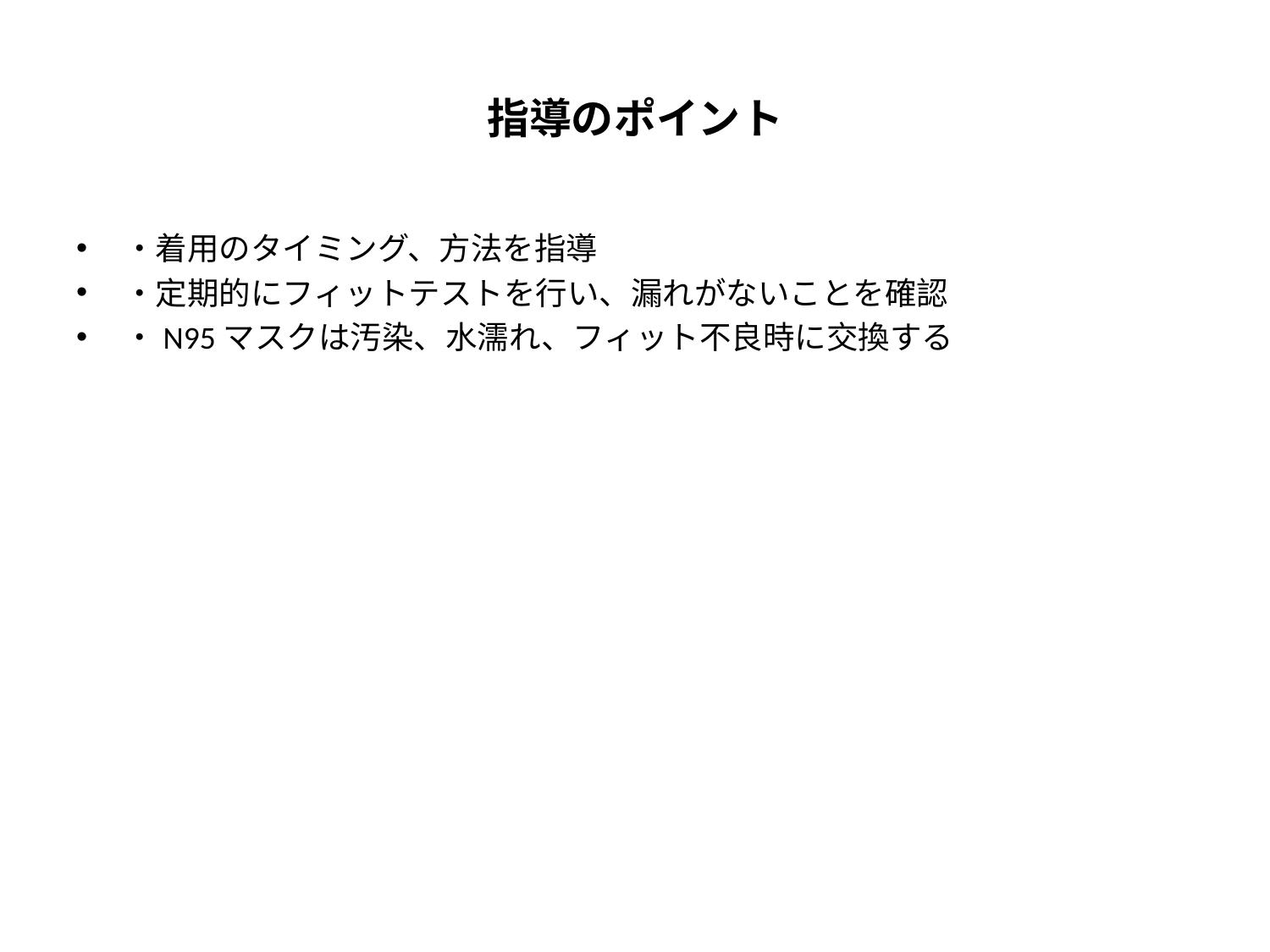

# 指導のポイント
・着用のタイミング、方法を指導
・定期的にフィットテストを行い、漏れがないことを確認
・N95マスクは汚染、水濡れ、フィット不良時に交換する